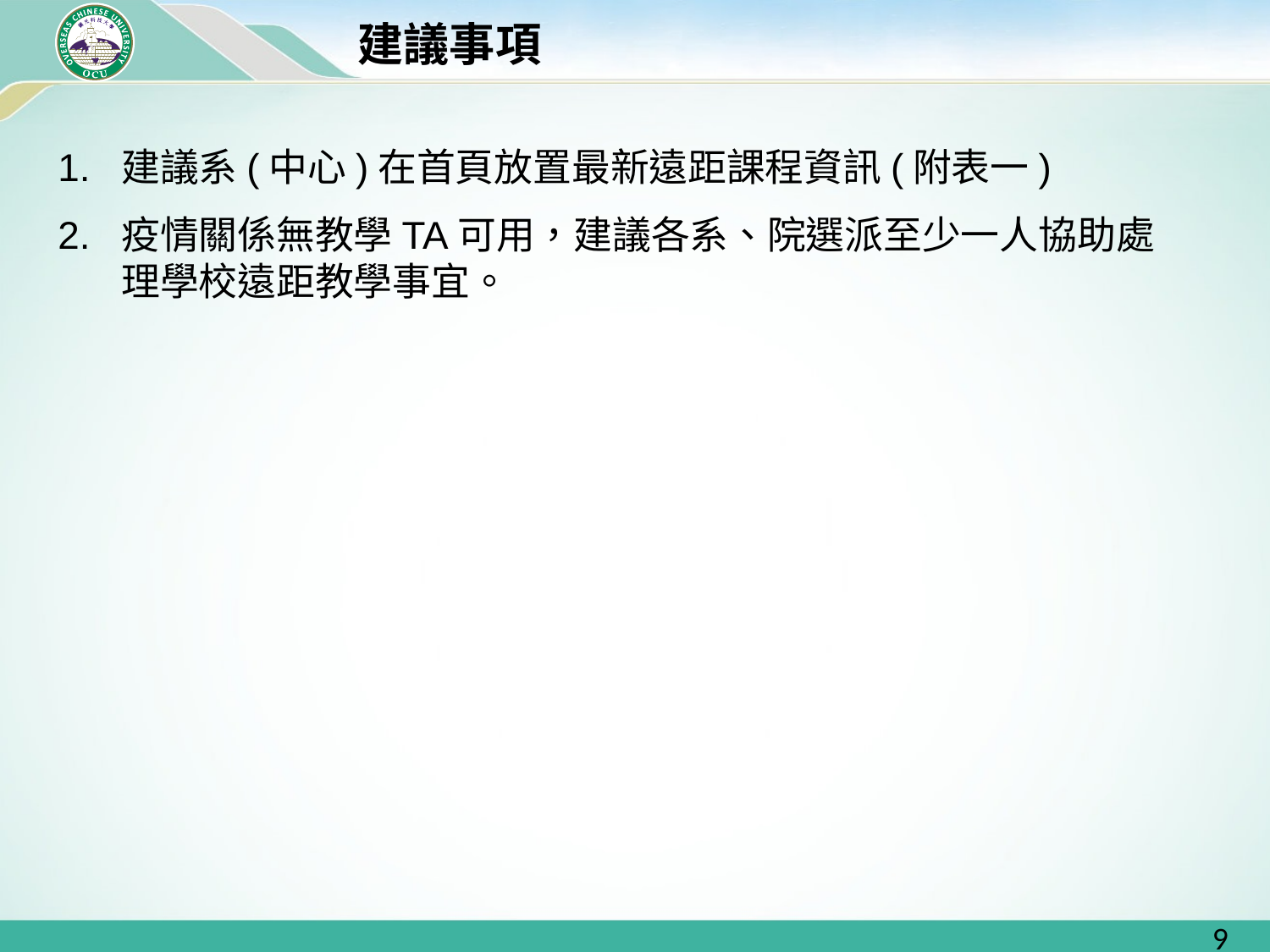

# 建議事項
建議系(中心)在首頁放置最新遠距課程資訊(附表一)
疫情關係無教學TA可用，建議各系、院選派至少一人協助處理學校遠距教學事宜。

9